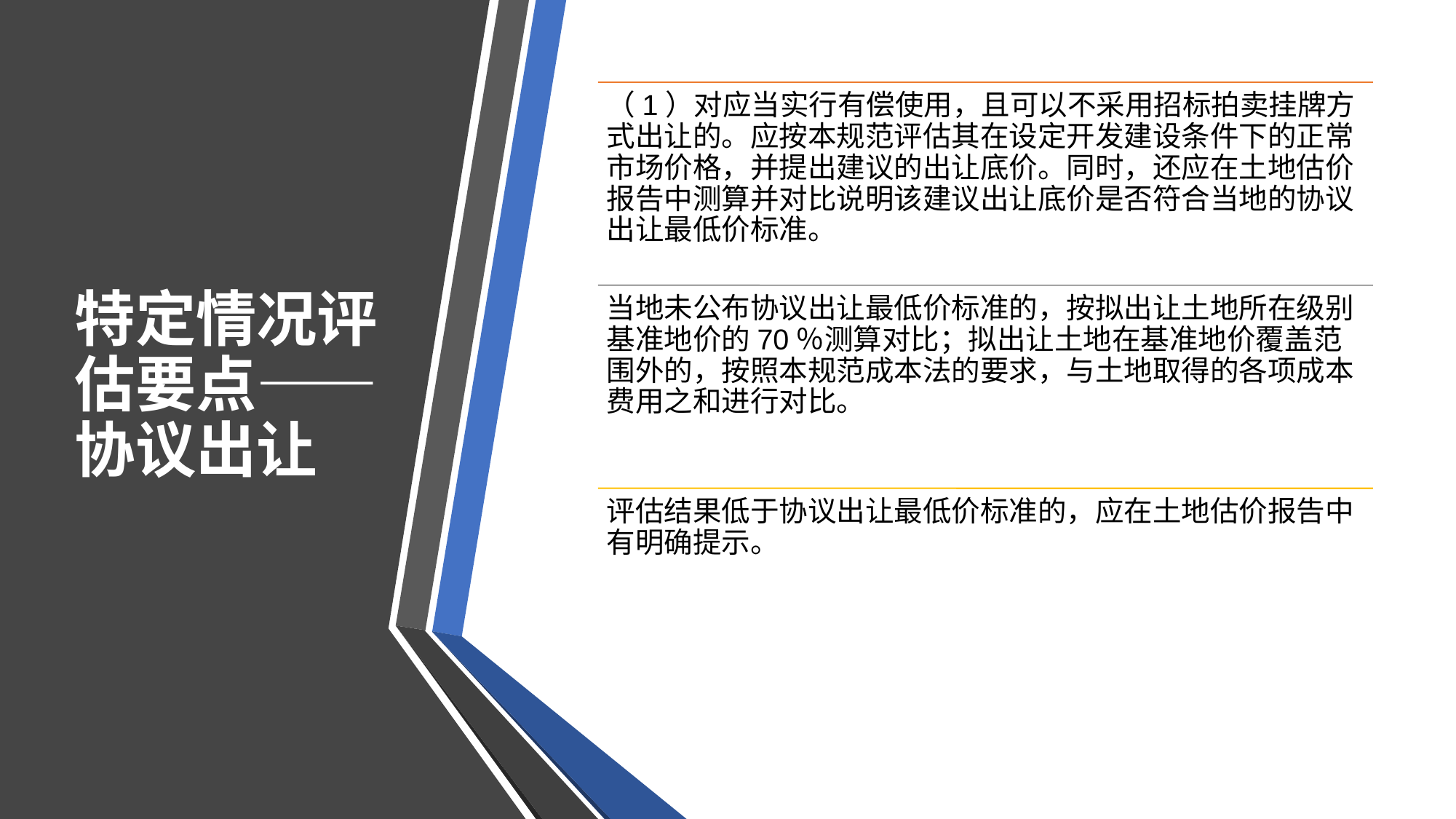

# 特定情况评估要点——协议出让
（1）对应当实行有偿使用，且可以不采用招标拍卖挂牌方式出让的。应按本规范评估其在设定开发建设条件下的正常市场价格，并提出建议的出让底价。同时，还应在土地估价报告中测算并对比说明该建议出让底价是否符合当地的协议出让最低价标准。
当地未公布协议出让最低价标准的，按拟出让土地所在级别基准地价的70％测算对比；拟出让土地在基准地价覆盖范围外的，按照本规范成本法的要求，与土地取得的各项成本费用之和进行对比。
评估结果低于协议出让最低价标准的，应在土地估价报告中有明确提示。